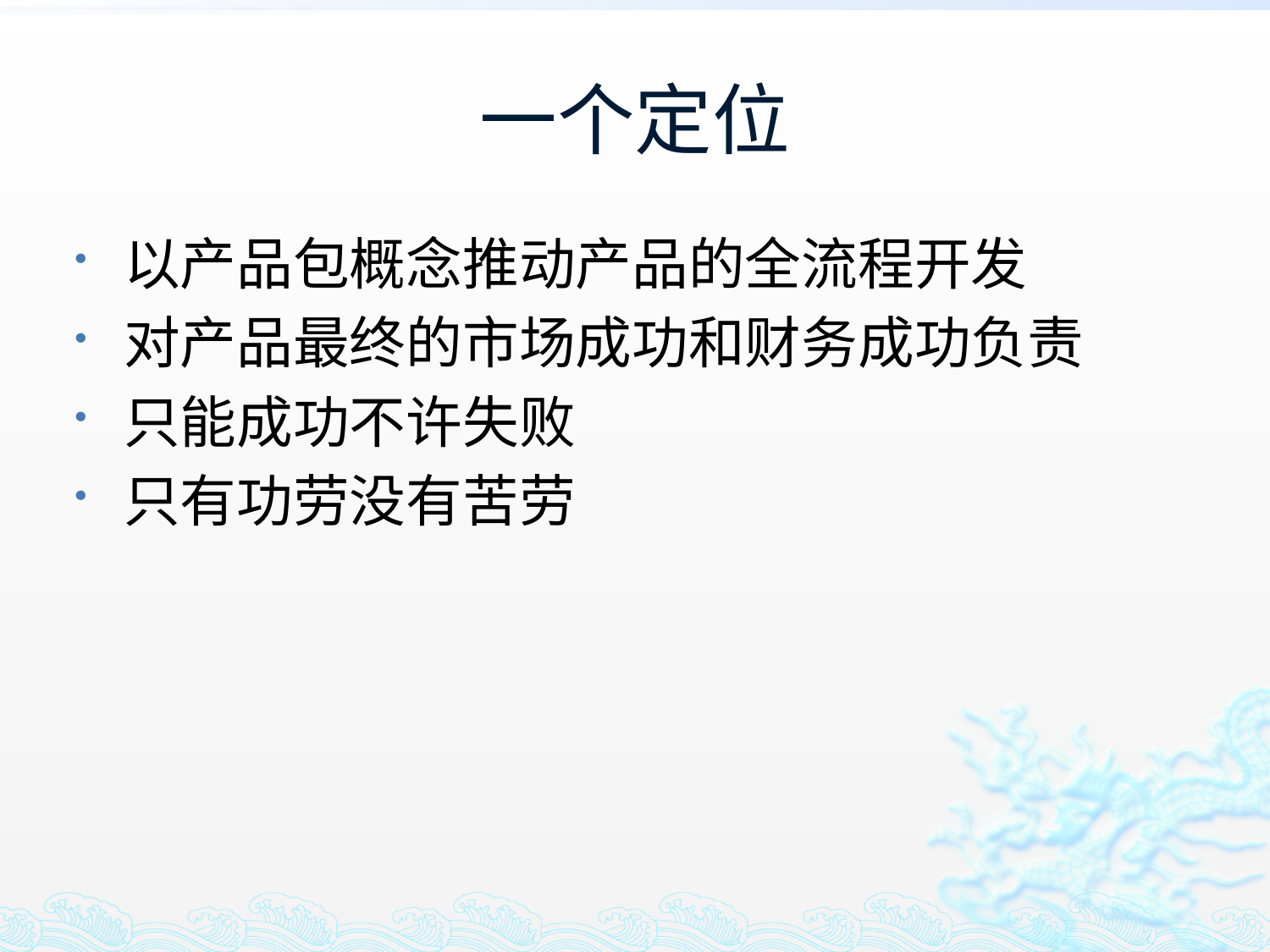

# 一个定位
以产品包概念推动产品的全流程开发
对产品最终的市场成功和财务成功负责
只能成功不许失败
只有功劳没有苦劳